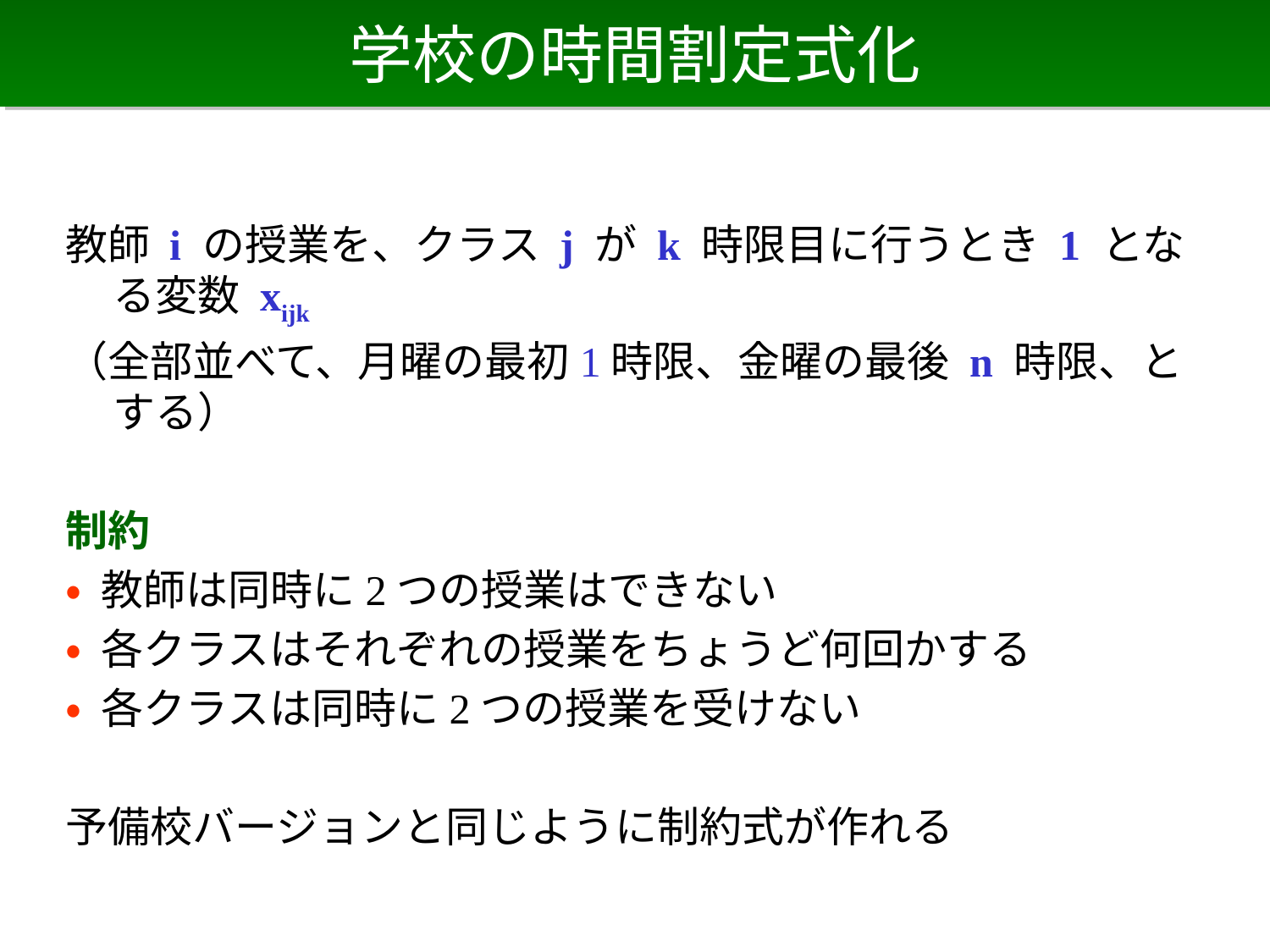

# 学校の時間割定式化
教師 i の授業を、クラス j が k 時限目に行うとき 1 となる変数 xijk
（全部並べて、月曜の最初1時限、金曜の最後 n 時限、とする）

制約
• 教師は同時に2つの授業はできない
• 各クラスはそれぞれの授業をちょうど何回かする
• 各クラスは同時に2つの授業を受けない

予備校バージョンと同じように制約式が作れる